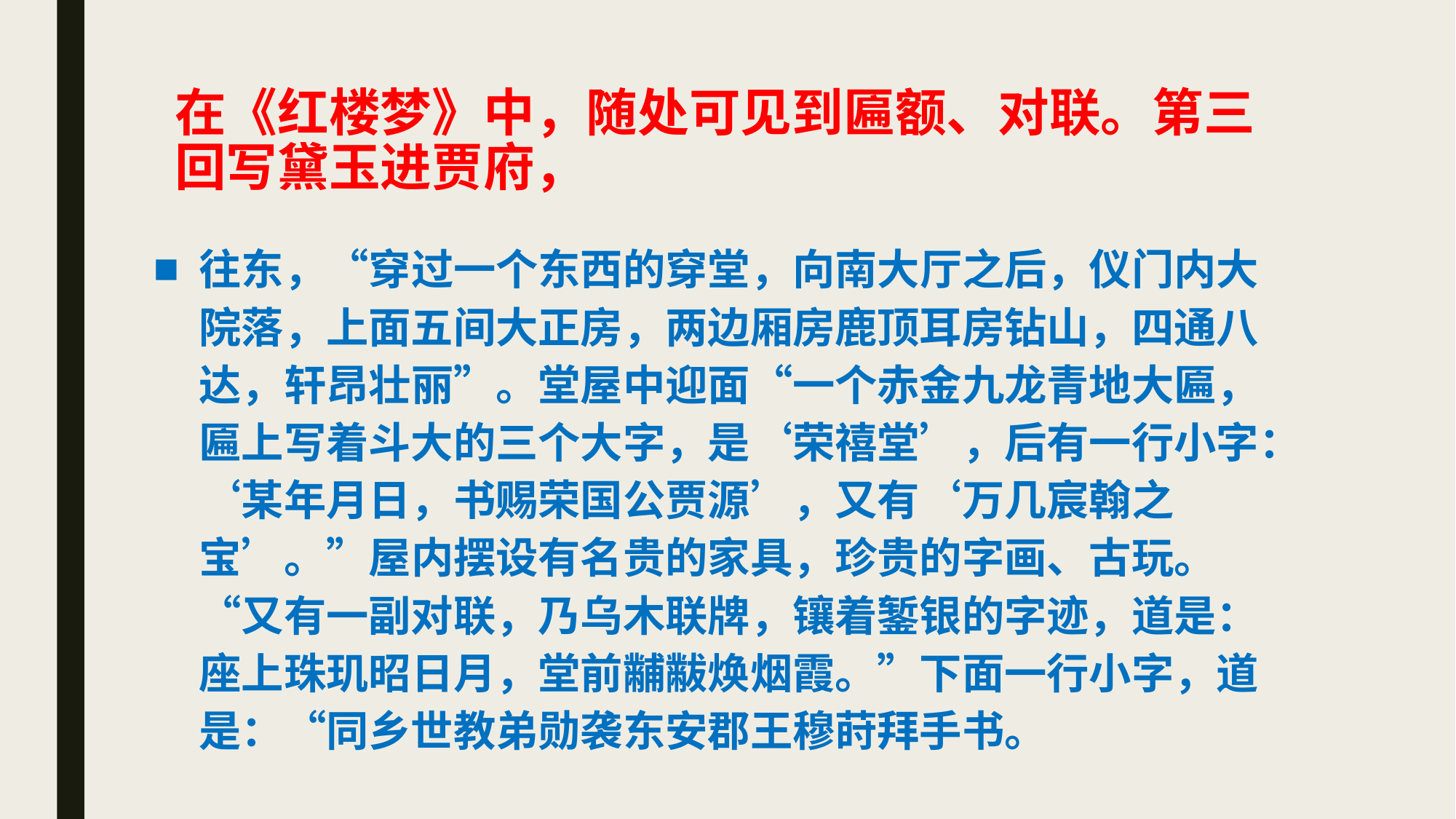

# 在《红楼梦》中，随处可见到匾额、对联。第三回写黛玉进贾府，
往东，“穿过一个东西的穿堂，向南大厅之后，仪门内大院落，上面五间大正房，两边厢房鹿顶耳房钻山，四通八达，轩昂壮丽”。堂屋中迎面“一个赤金九龙青地大匾，匾上写着斗大的三个大字，是‘荣禧堂’，后有一行小字：‘某年月日，书赐荣国公贾源’，又有‘万几宸翰之宝’。”屋内摆设有名贵的家具，珍贵的字画、古玩。“又有一副对联，乃乌木联牌，镶着錾银的字迹，道是：座上珠玑昭日月，堂前黼黻焕烟霞。”下面一行小字，道是：“同乡世教弟勋袭东安郡王穆莳拜手书。